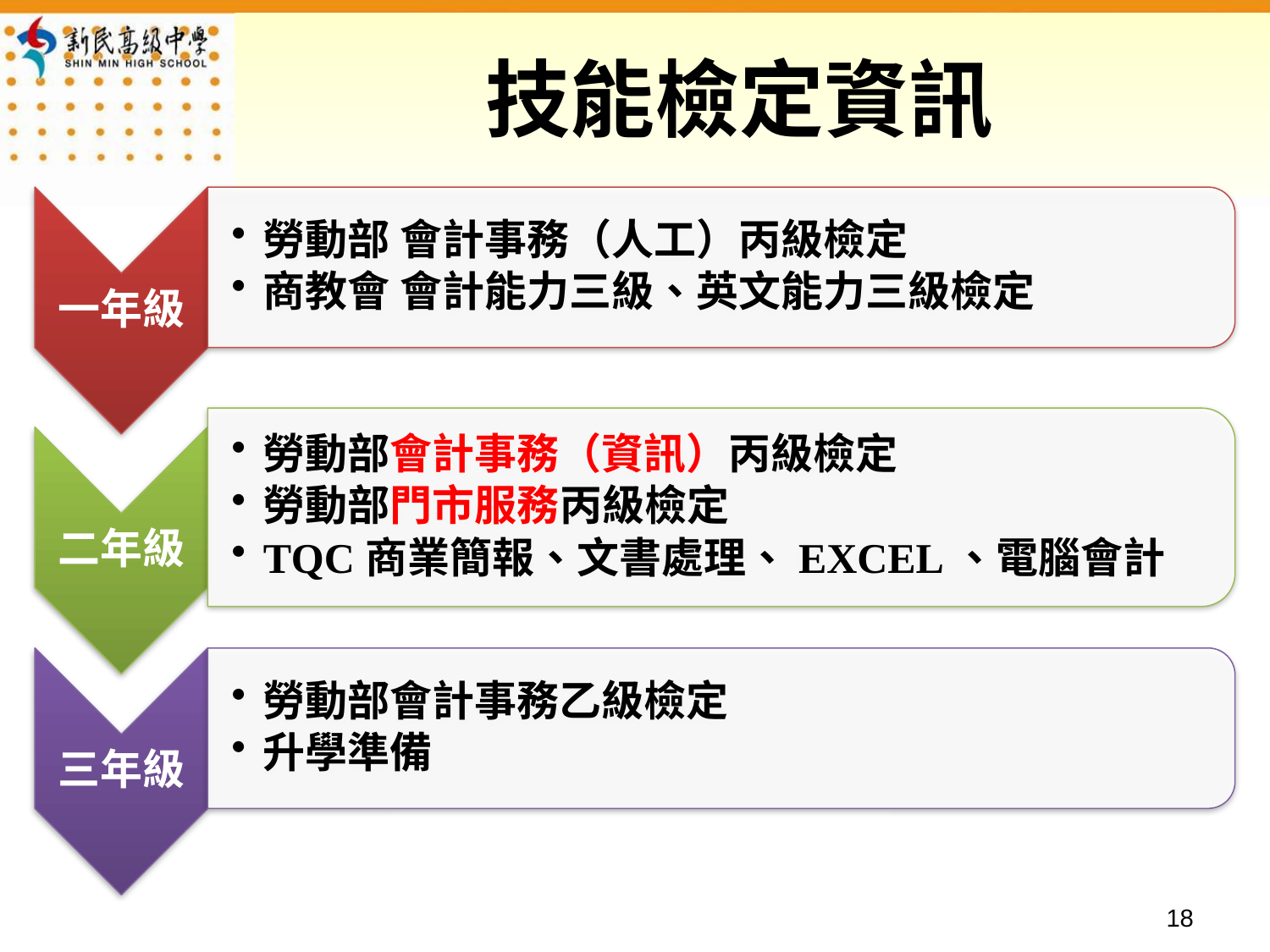

技能檢定資訊
一年級
勞動部 會計事務（人工）丙級檢定
商教會 會計能力三級、英文能力三級檢定
二年級
勞動部會計事務（資訊）丙級檢定
勞動部門市服務丙級檢定
TQC商業簡報、文書處理、EXCEL、電腦會計
三年級
勞動部會計事務乙級檢定
升學準備
18